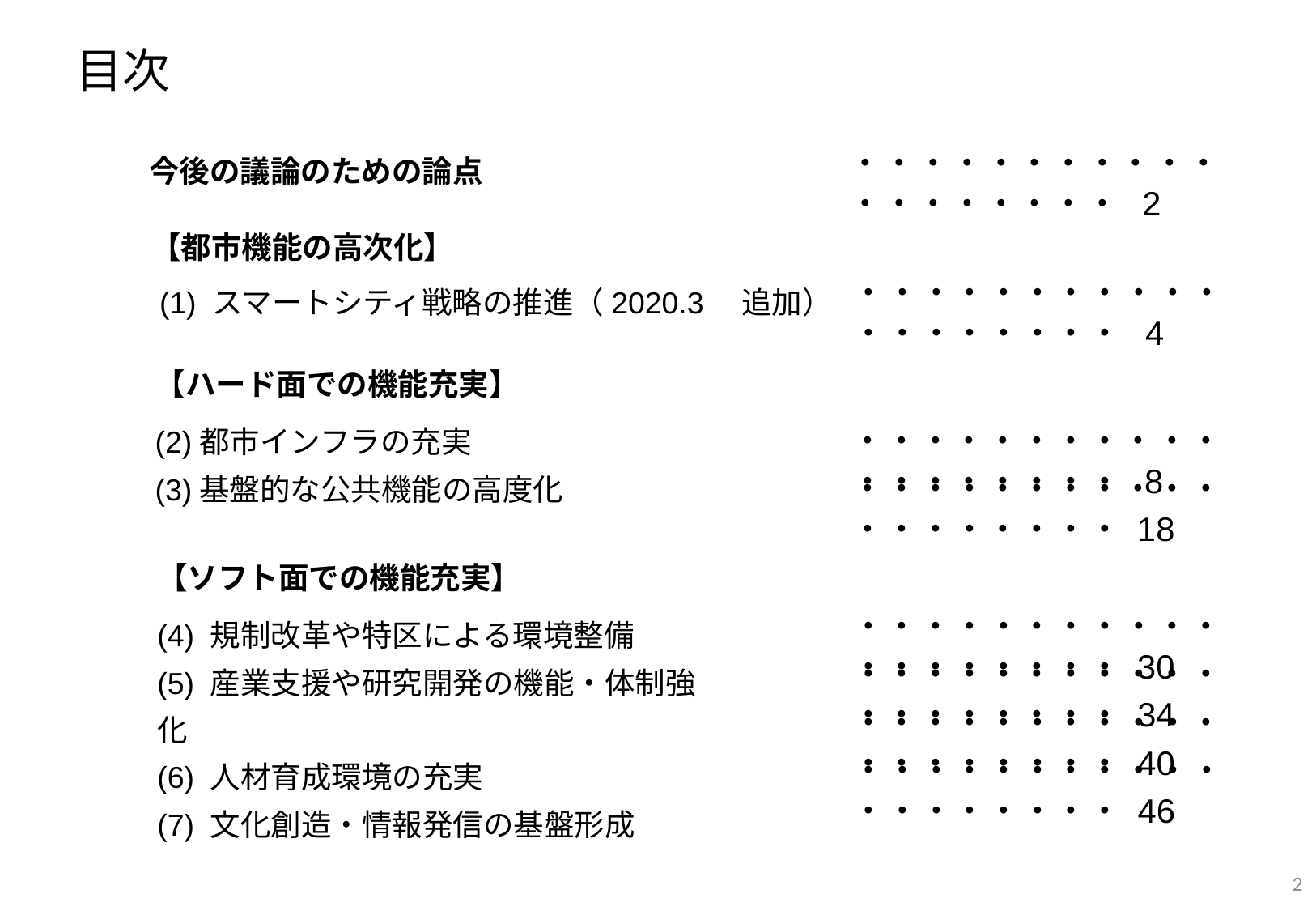

目次
今後の議論のための論点
・・・・・・・・・・・・・・・・・・・  2
【都市機能の高次化】
 (1) スマートシティ戦略の推進（2020.3　追加）
・・・・・・・・・・・・・・・・・・・  4
【ハード面での機能充実】
(2)都市インフラの充実
(3)基盤的な公共機能の高度化
・・・・・・・・・・・・・・・・・・・  8
・・・・・・・・・・・・・・・・・・・ 18
【ソフト面での機能充実】
(4) 規制改革や特区による環境整備
(5) 産業支援や研究開発の機能・体制強化
(6) 人材育成環境の充実
(7) 文化創造・情報発信の基盤形成
・・・・・・・・・・・・・・・・・・・ 30
・・・・・・・・・・・・・・・・・・・ 34
・・・・・・・・・・・・・・・・・・・ 40

・・・・・・・・・・・・・・・・・・・ 46
2